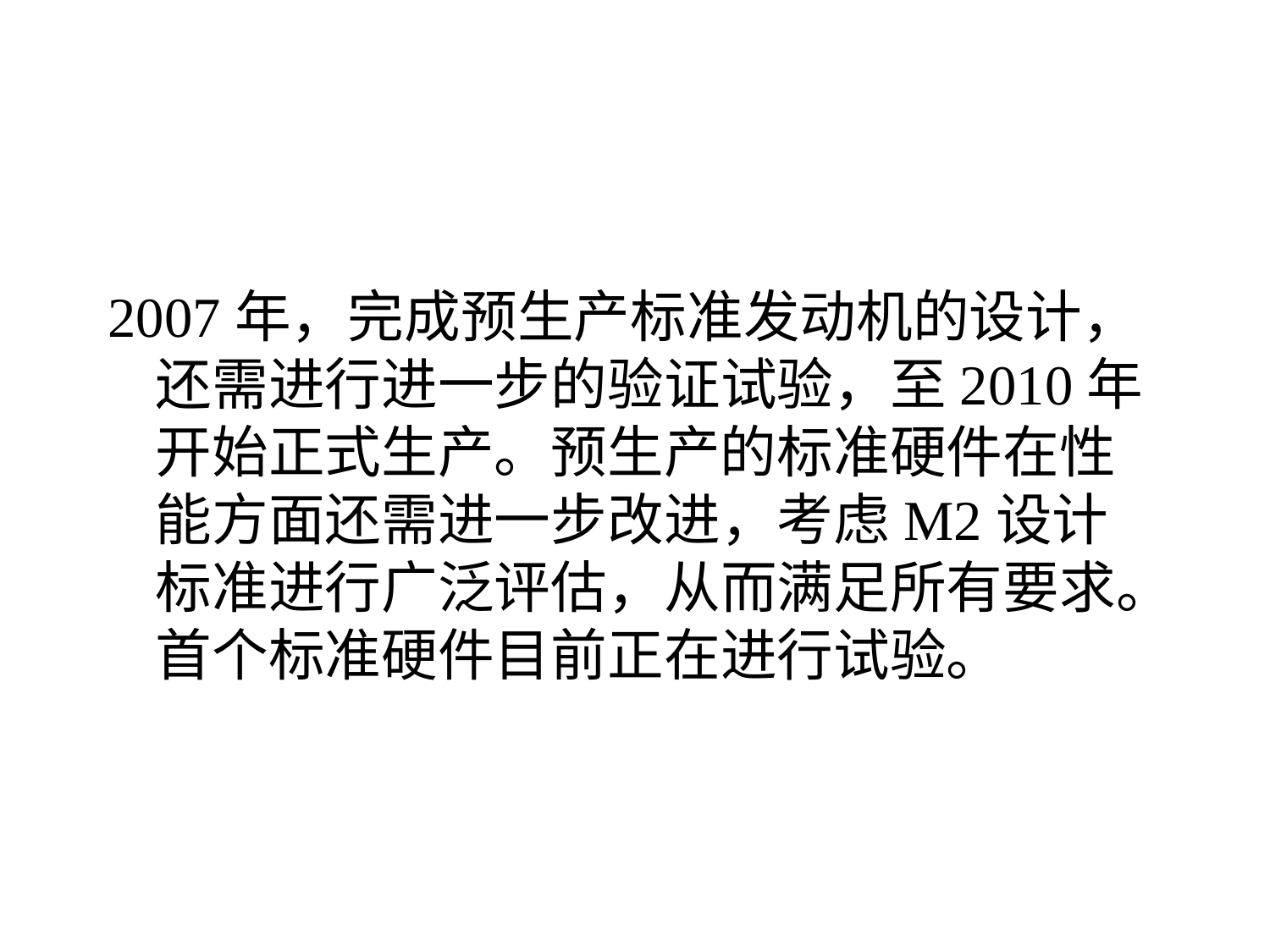

2007年，完成预生产标准发动机的设计，还需进行进一步的验证试验，至2010年开始正式生产。预生产的标准硬件在性能方面还需进一步改进，考虑M2设计标准进行广泛评估，从而满足所有要求。首个标准硬件目前正在进行试验。